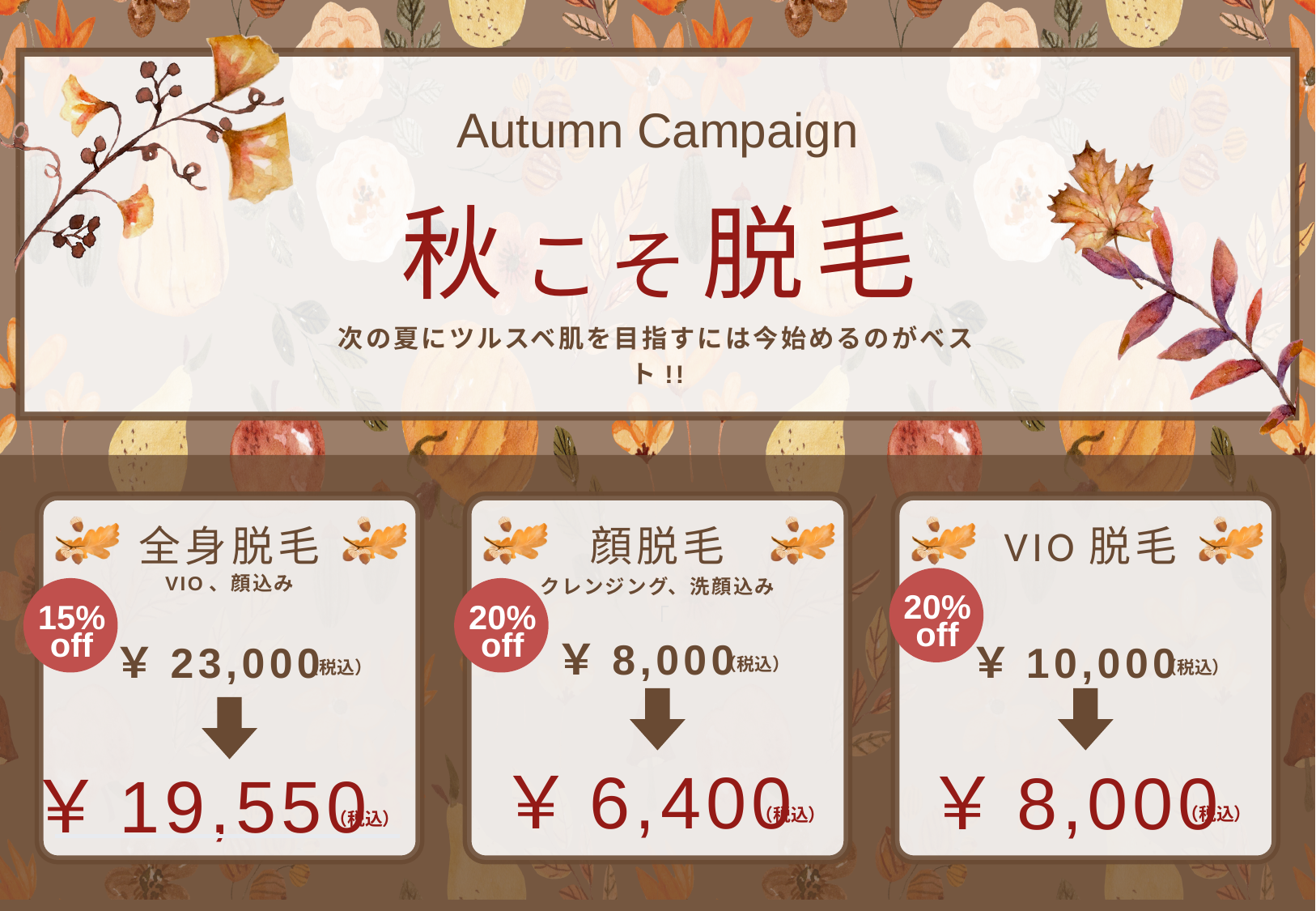

Autumn Campaign

秋
脱毛
こそ

次の夏にツルスベ肌を目指すには今始めるのがベスト!!

「

全身脱毛

VIO、顔込み
￥23,000

￥19,550
顔脱毛
VIO脱毛

￥10,000

￥8,000

20%
off
クレンジング、洗顔込み

15%
off

20%
off
￥8,000
（税込）
（税込）
（税込）

￥6,400
（税込）
（税込）
（税込）